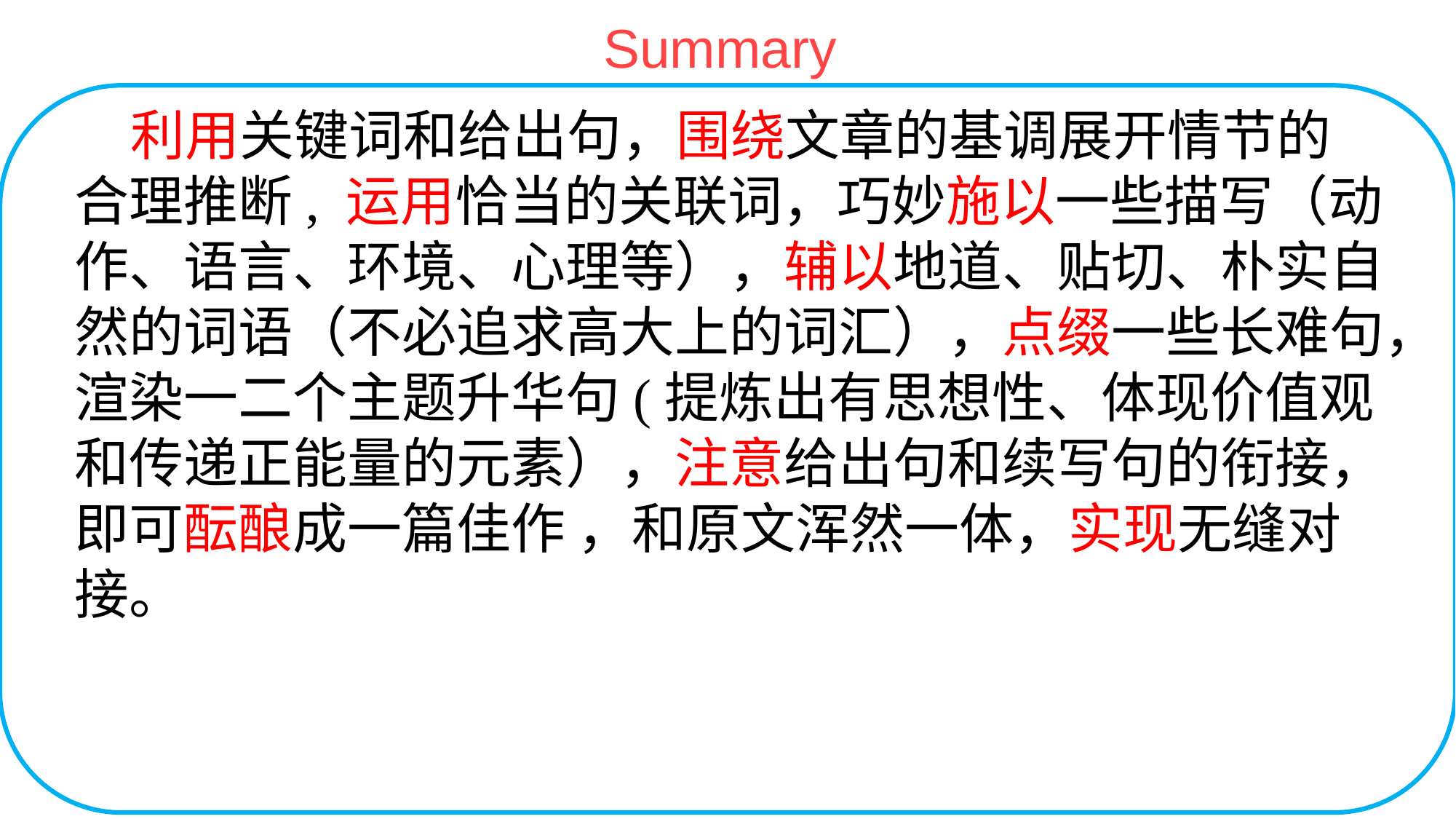

Summary

      利用关键词和给出句，围绕文章的基调展开情节的合理推断, 运用恰当的关联词，巧妙施以一些描写（动作、语言、环境、心理等），辅以地道、贴切、朴实自然的词语（不必追求高大上的词汇），点缀一些长难句，渲染一二个主题升华句(提炼出有思想性、体现价值观和传递正能量的元素），注意给出句和续写句的衔接，即可酝酿成一篇佳作 ，和原文浑然一体，实现无缝对接。